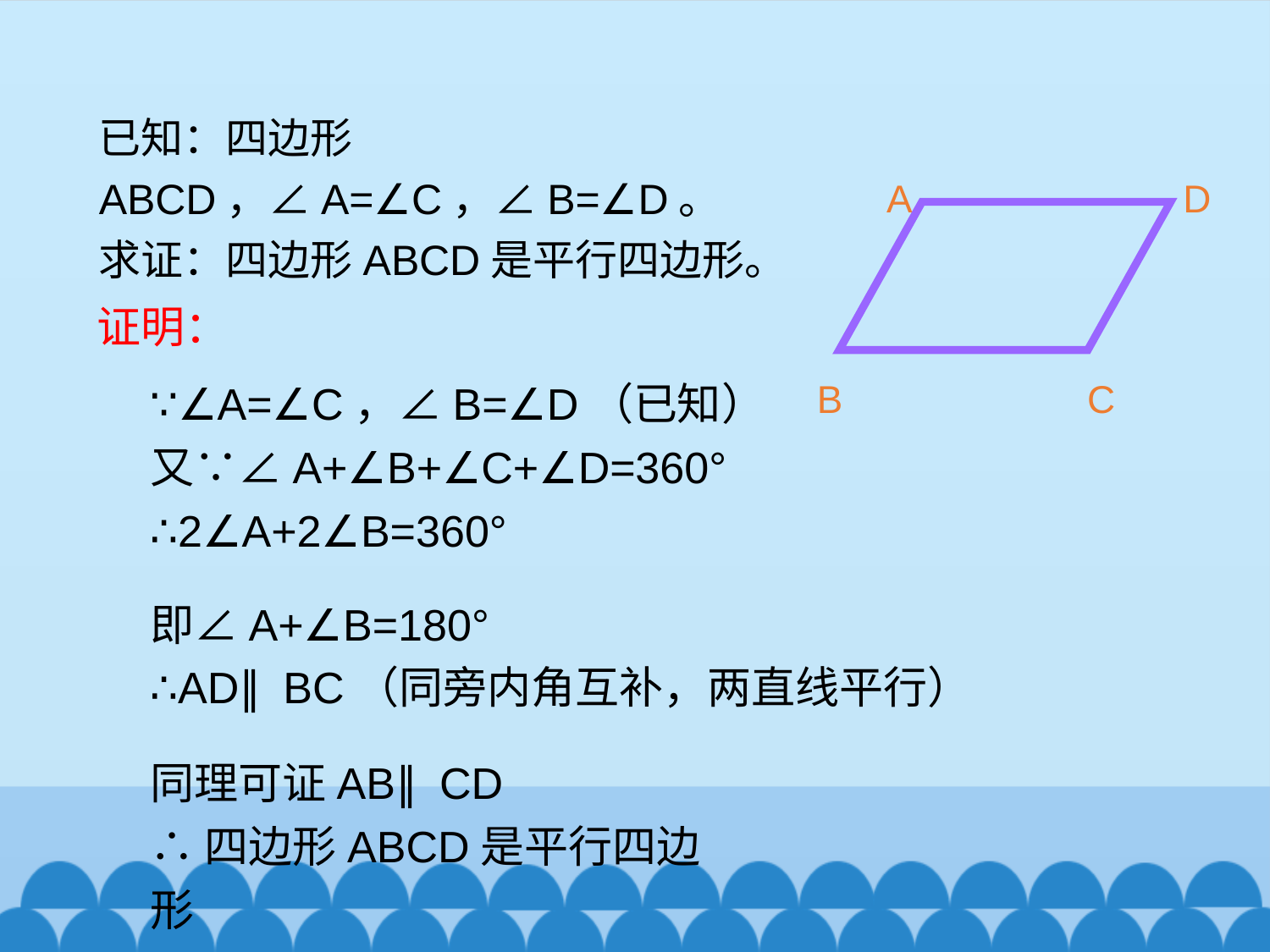

已知：四边形ABCD，∠A=∠C，∠B=∠D。
求证：四边形ABCD是平行四边形。
A
D

B
C
证明：
∵∠A=∠C，∠B=∠D（已知）
又∵∠A+∠B+∠C+∠D=360°
∴2∠A+2∠B=360°
即∠A+∠B=180°
∴AD∥BC（同旁内角互补，两直线平行）
同理可证AB∥CD
∴四边形ABCD是平行四边形